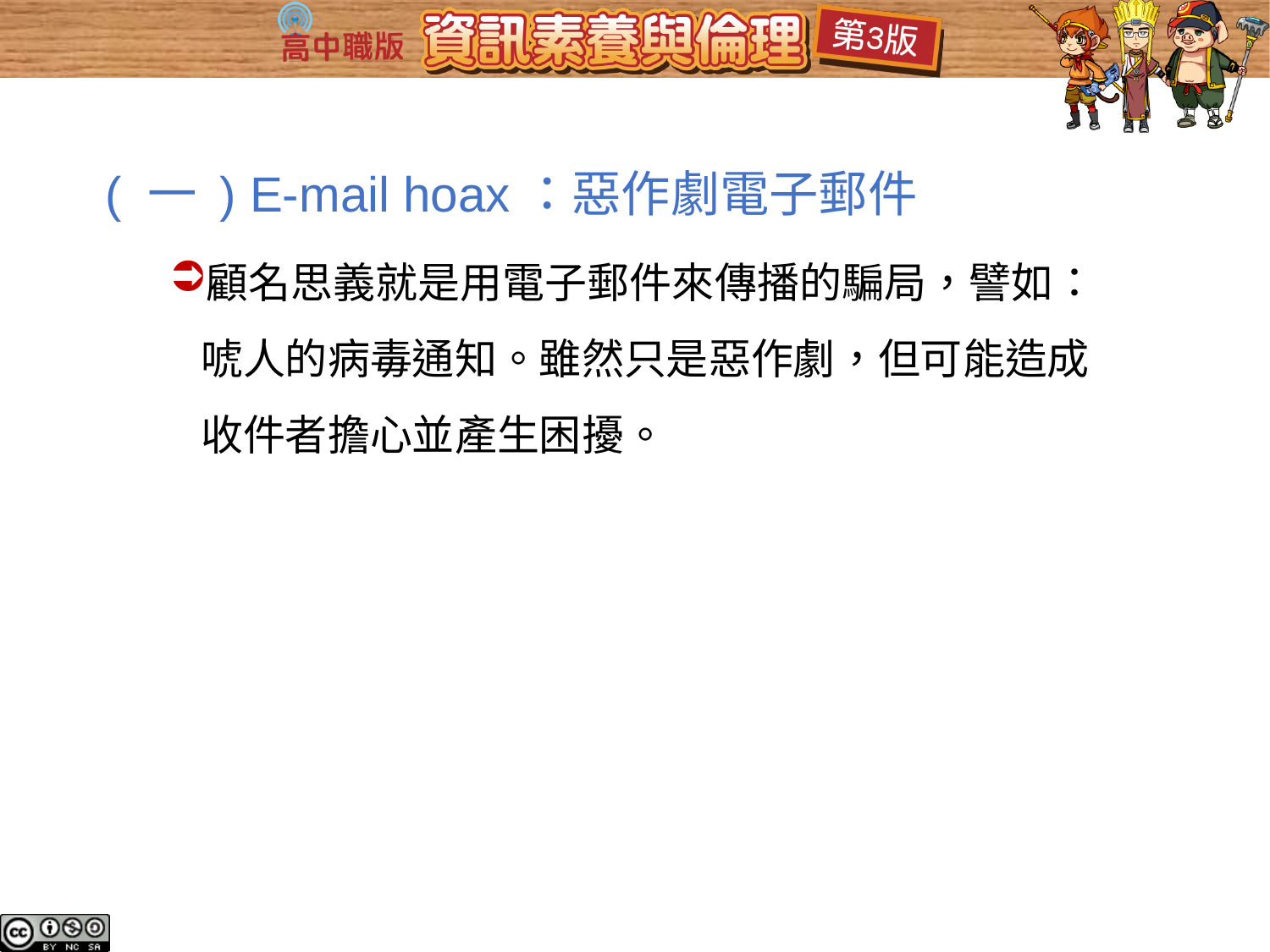

( 一 ) E-mail hoax：惡作劇電子郵件
顧名思義就是用電子郵件來傳播的騙局，譬如：唬人的病毒通知。雖然只是惡作劇，但可能造成收件者擔心並產生困擾。